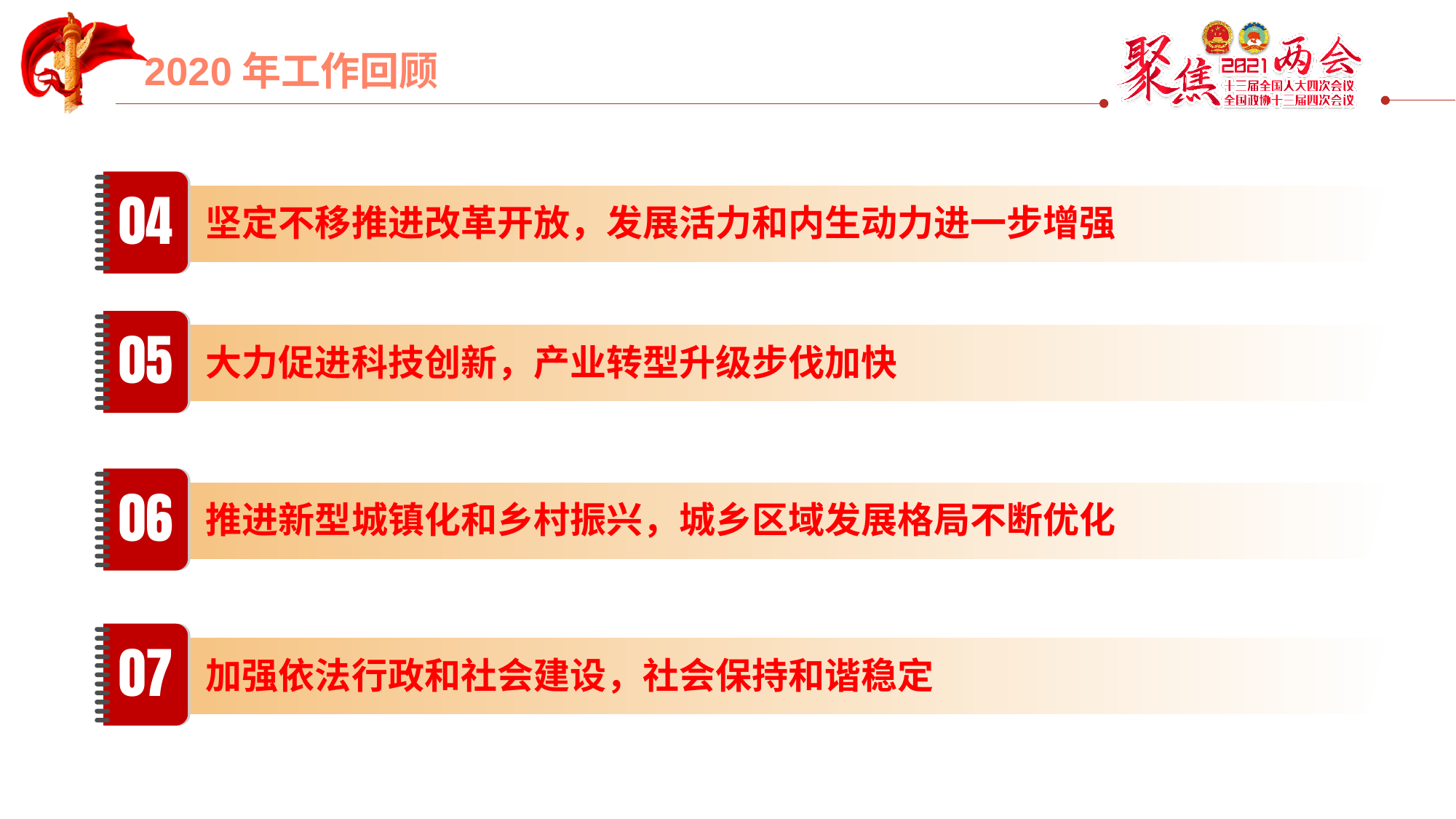

延迟符

04

坚定不移推进改革开放，发展活力和内生动力进一步增强

05

大力促进科技创新，产业转型升级步伐加快

06

推进新型城镇化和乡村振兴，城乡区域发展格局不断优化

07

加强依法行政和社会建设，社会保持和谐稳定